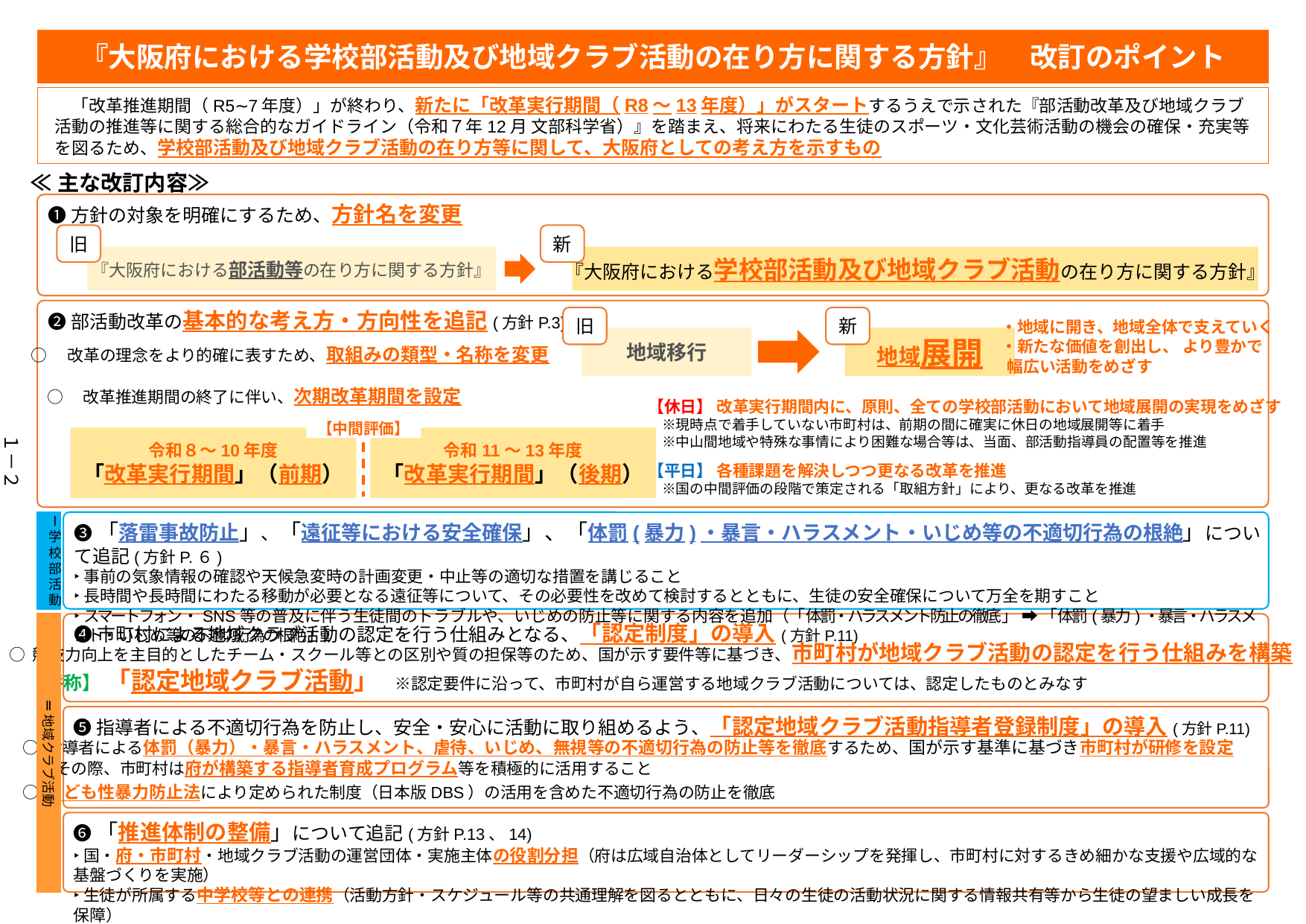

『大阪府における学校部活動及び地域クラブ活動の在り方に関する方針』　改訂のポイント
　「改革推進期間（R5∼7年度）」が終わり、新たに「改革実行期間（R8〜13年度）」がスタートするうえで示された『部活動改革及び地域クラブ活動の推進等に関する総合的なガイドライン（令和７年12月 文部科学省）』を踏まえ、将来にわたる生徒のスポーツ・文化芸術活動の機会の確保・充実等を図るため、学校部活動及び地域クラブ活動の在り方等に関して、大阪府としての考え方を示すもの
≪主な改訂内容≫
❶方針の対象を明確にするため、方針名を変更
旧
新
『大阪府における部活動等の在り方に関する方針』
『大阪府における学校部活動及び地域クラブ活動の在り方に関する方針』

❷部活動改革の基本的な考え方・方向性を追記(方針P.3)
新
旧
地域移行
地域展開

・地域に開き、地域全体で支えていく
・新たな価値を創出し、 より豊かで
  幅広い活動をめざす
○　改革の理念をより的確に表すため、取組みの類型・名称を変更
○　改革推進期間の終了に伴い、次期改革期間を設定
【休日】 改革実行期間内に、原則、全ての学校部活動において地域展開の実現をめざす
　※現時点で着手していない市町村は、前期の間に確実に休日の地域展開等に着手
　※中山間地域や特殊な事情により困難な場合等は、当面、部活動指導員の配置等を推進

【平日】 各種課題を解決しつつ更なる改革を推進
　※国の中間評価の段階で策定される「取組方針」により、更なる改革を推進
【中間評価】
令和８〜10年度
「改革実行期間」（前期）
令和11〜13年度
「改革実行期間」（後期）
１－２
Ⅰ学校部活動
❸「落雷事故防止」、「遠征等における安全確保」、「体罰(暴力)・暴言・ハラスメント・いじめ等の不適切行為の根絶」について追記(方針P.６)
‣事前の気象情報の確認や天候急変時の計画変更・中止等の適切な措置を講じること
‣長時間や長時間にわたる移動が必要となる遠征等について、その必要性を改めて検討するとともに、生徒の安全確保について万全を期すこと
‣スマートフォン・SNS等の普及に伴う生徒間のトラブルや、いじめの防止等に関する内容を追加（「体罰・ハラスメント防止の徹底」 ➡ 「体罰(暴力)・暴言・ハラスメント・いじめ等の不適切行為の根絶」）

❹市町村による地域クラブ活動の認定を行う仕組みとなる、「認定制度」の導入(方針P.11)
○ 競技力向上を主目的としたチーム・スクール等との区別や質の担保等のため、国が示す要件等に基づき、市町村が地域クラブ活動の認定を行う仕組みを構築
   【呼称】 「認定地域クラブ活動」　※認定要件に沿って、市町村が自ら運営する地域クラブ活動については、認定したものとみなす
Ⅱ
地域クラブ活動
❺指導者による不適切行為を防止し、安全・安心に活動に取り組めるよう、「認定地域クラブ活動指導者登録制度」の導入(方針P.11)
○ 指導者による体罰（暴力）・暴言・ハラスメント、虐待、いじめ、無視等の不適切行為の防止等を徹底するため、国が示す基準に基づき市町村が研修を設定
　　その際、市町村は府が構築する指導者育成プログラム等を積極的に活用すること

○ こども性暴力防止法により定められた制度（日本版DBS）の活用を含めた不適切行為の防止を徹底
❻「推進体制の整備」について追記(方針P.13、14)
‣国・府・市町村・地域クラブ活動の運営団体・実施主体の役割分担（府は広域自治体としてリーダーシップを発揮し、市町村に対するきめ細かな支援や広域的な基盤づくりを実施）
‣生徒が所属する中学校等との連携（活動方針・スケジュール等の共通理解を図るとともに、日々の生徒の活動状況に関する情報共有等から生徒の望ましい成長を保障）